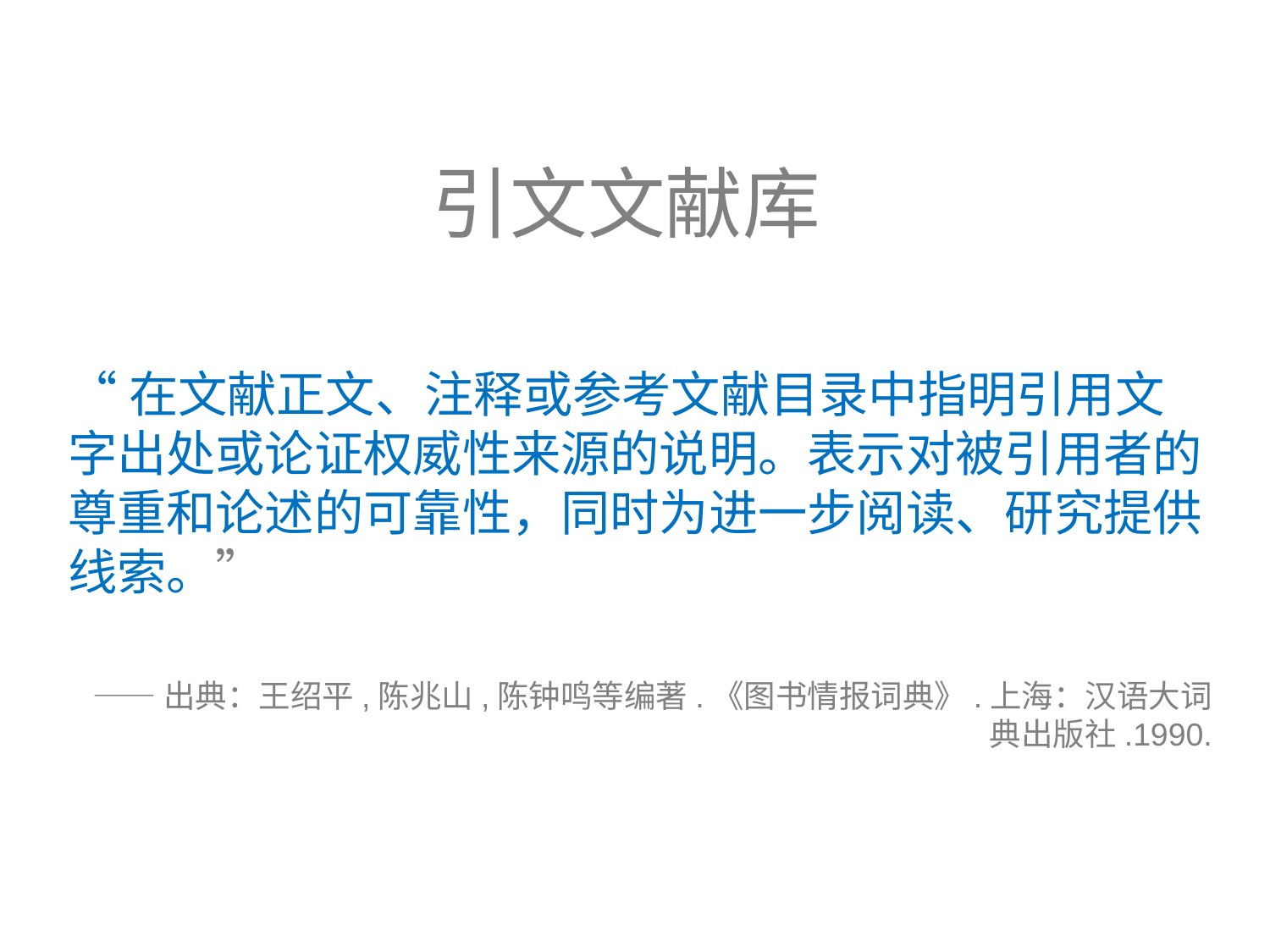

# 引文文献库

“在文献正文、注释或参考文献目录中指明引用文字出处或论证权威性来源的说明。表示对被引用者的尊重和论述的可靠性，同时为进一步阅读、研究提供线索。”

——出典：王绍平,陈兆山,陈钟鸣等编著.《图书情报词典》.上海：汉语大词典出版社.1990.